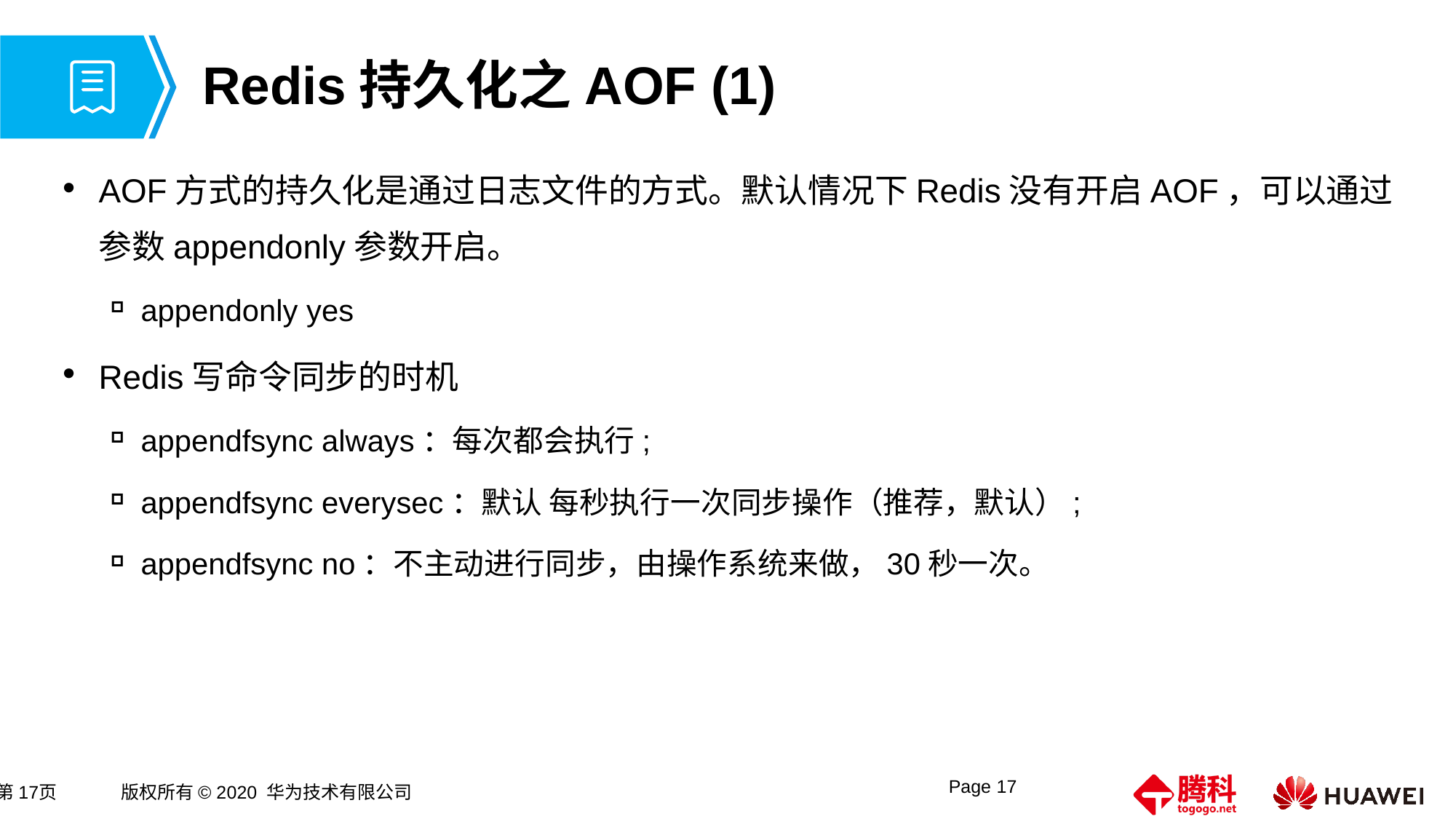

# Redis持久化之AOF (1)
AOF方式的持久化是通过日志文件的方式。默认情况下Redis没有开启AOF，可以通过参数appendonly参数开启。
appendonly yes
Redis写命令同步的时机
appendfsync always：每次都会执行;
appendfsync everysec：默认 每秒执行一次同步操作（推荐，默认）;
appendfsync no：不主动进行同步，由操作系统来做，30秒一次。